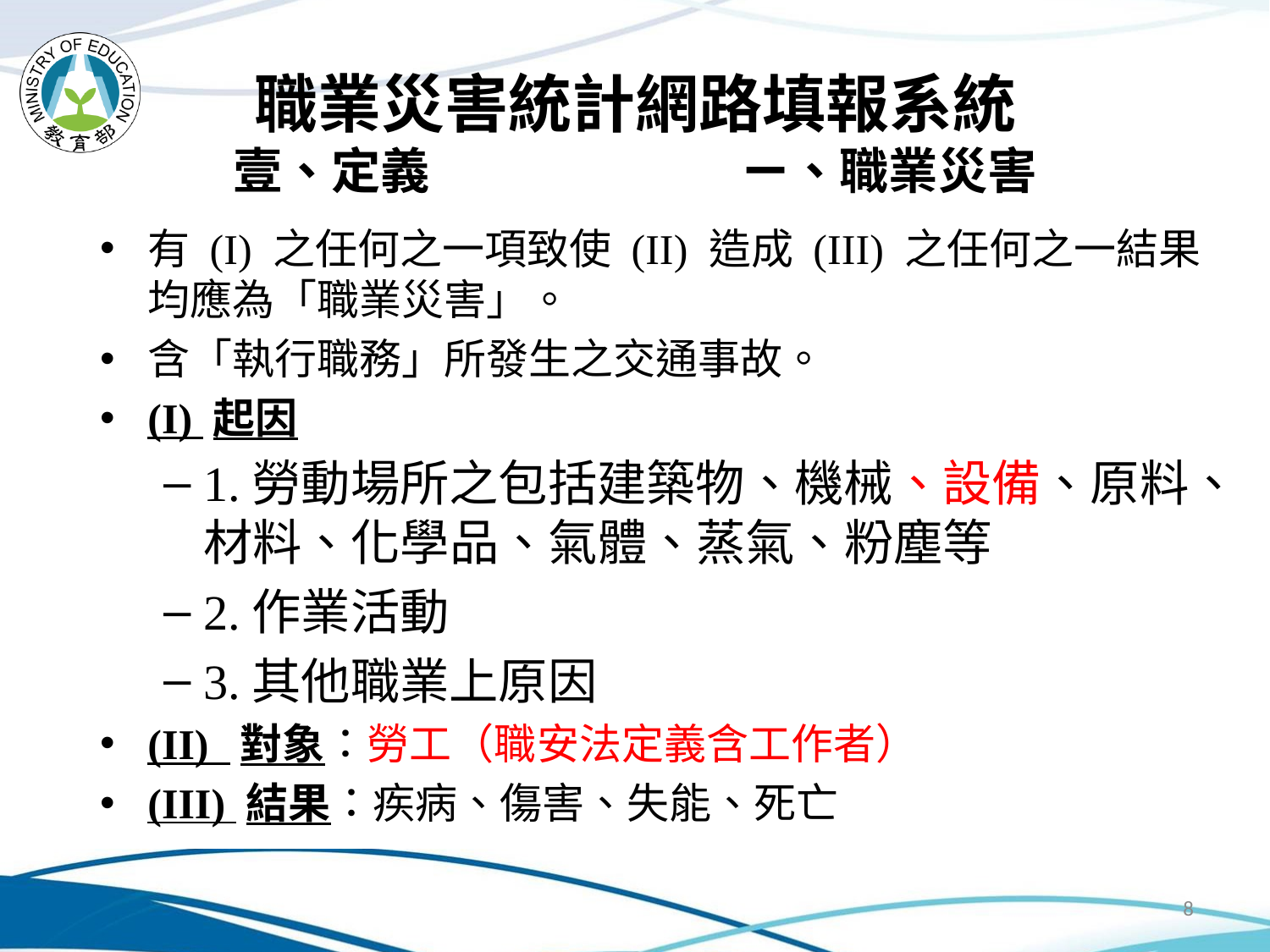

# 職業災害統計網路填報系統 壹、定義			ㄧ、職業災害
有 (I) 之任何之一項致使 (II) 造成 (III) 之任何之一結果均應為「職業災害」。
含「執行職務」所發生之交通事故。
(I) 起因
1.勞動場所之包括建築物、機械、設備、原料、材料、化學品、氣體、蒸氣、粉塵等
2.作業活動
3.其他職業上原因
(II)  對象：勞工（職安法定義含工作者）
(III) 結果：疾病、傷害、失能、死亡
8